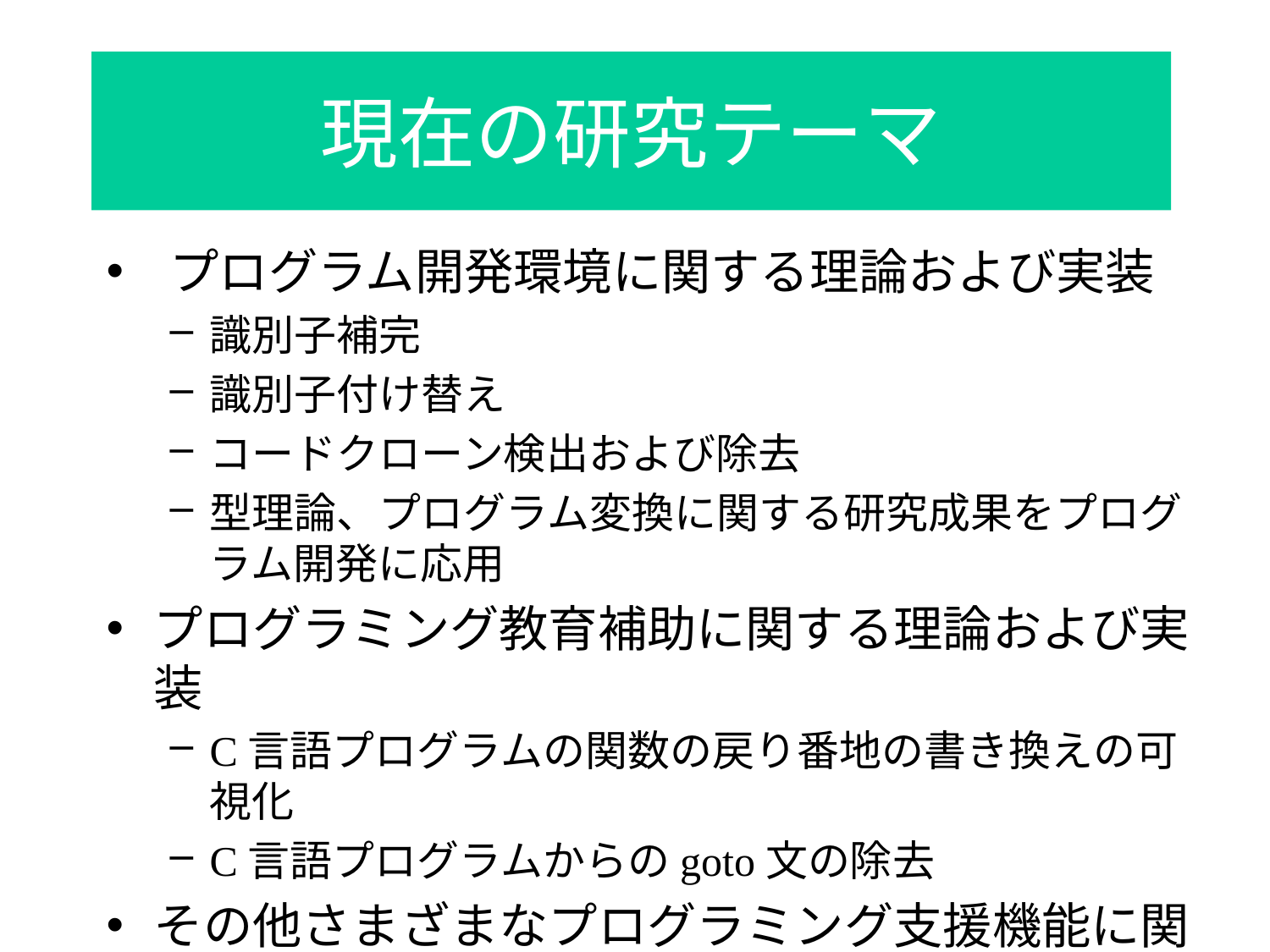

# 現在の研究テーマ
プログラム開発環境に関する理論および実装
識別子補完
識別子付け替え
コードクローン検出および除去
型理論、プログラム変換に関する研究成果をプログラム開発に応用
プログラミング教育補助に関する理論および実装
C言語プログラムの関数の戻り番地の書き換えの可視化
C言語プログラムからのgoto文の除去
その他さまざまなプログラミング支援機能に関する研究